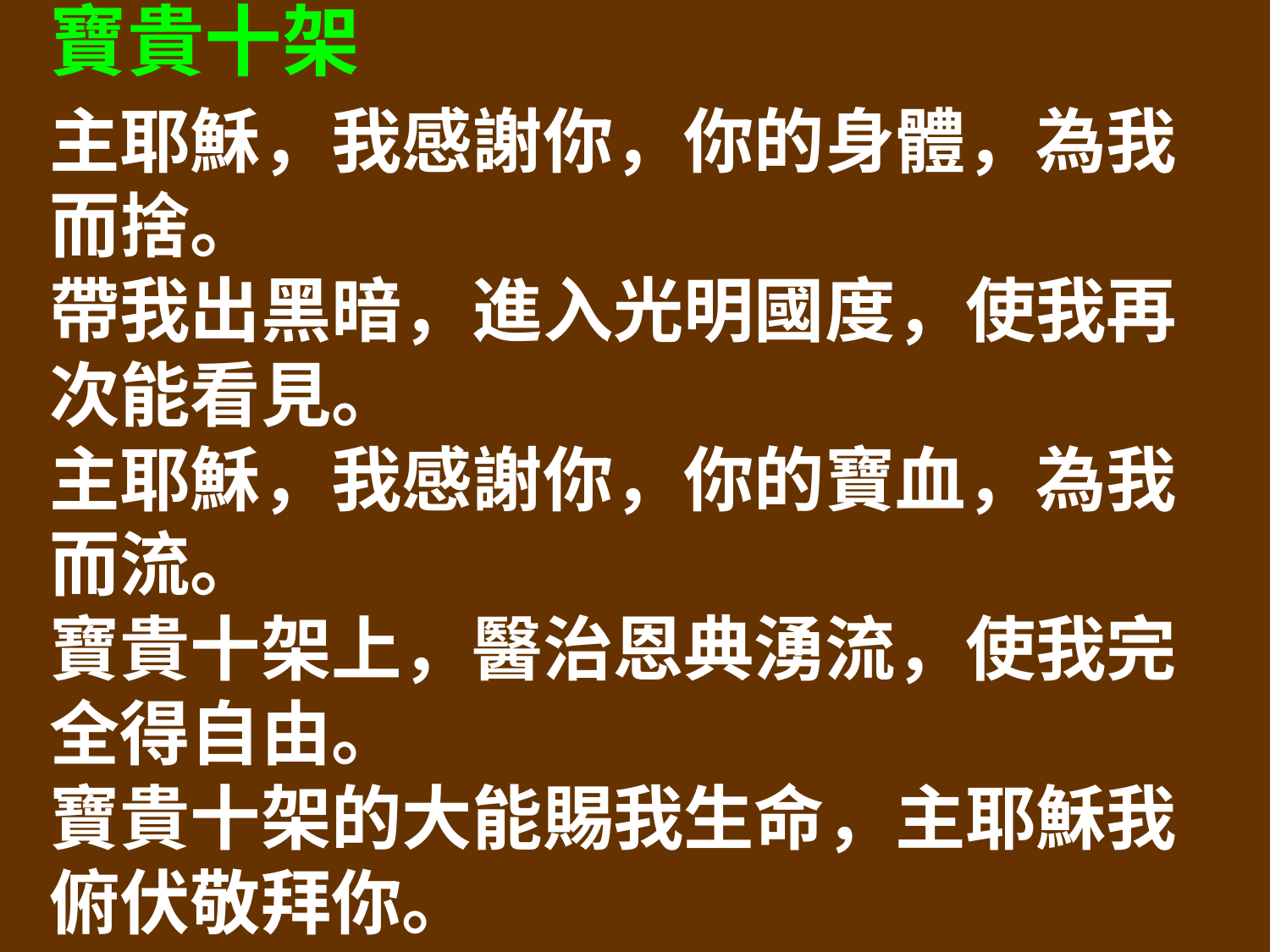

寶貴十架
主耶穌，我感謝你，你的身體，為我而捨。
帶我出黑暗，進入光明國度，使我再次能看見。
主耶穌，我感謝你，你的寶血，為我而流。
寶貴十架上，醫治恩典湧流，使我完全得自由。
寶貴十架的大能賜我生命，主耶穌我俯伏敬拜你。
寶貴十架的救恩，是你所立的約，你的愛永遠不會改變。